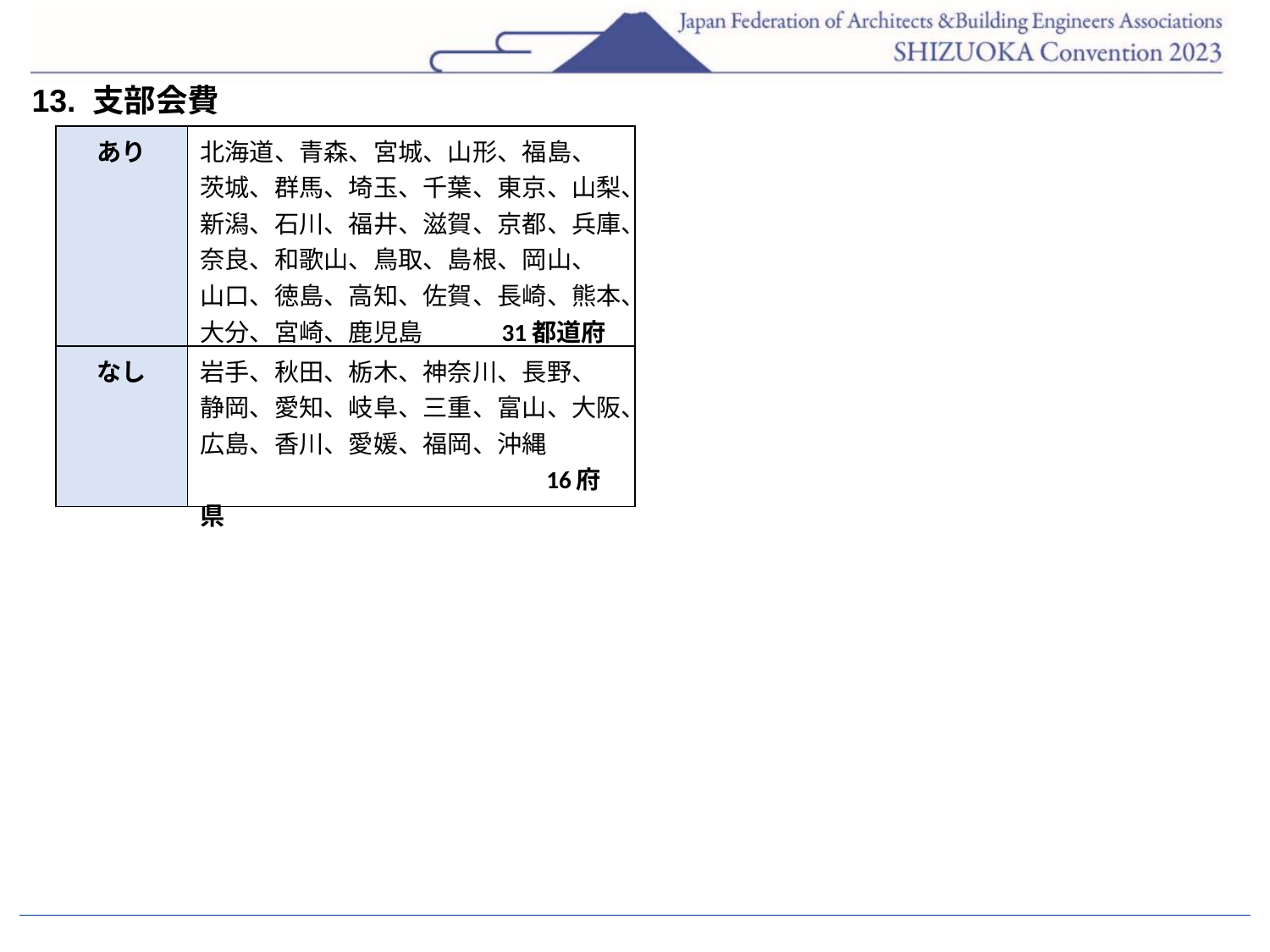

13. 支部会費
| あり | 北海道、青森、宮城、山形、福島、 茨城、群馬、埼玉、千葉、東京、山梨、 新潟、石川、福井、滋賀、京都、兵庫、 奈良、和歌山、鳥取、島根、岡山、 山口、徳島、高知、佐賀、長崎、熊本、大分、宮崎、鹿児島　 　31都道府県 |
| --- | --- |
| なし | 岩手、秋田、栃木、神奈川、長野、 静岡、愛知、岐阜、三重、富山、大阪、 広島、香川、愛媛、福岡、沖縄 　　　　　　　　　　　　　 16府県 |